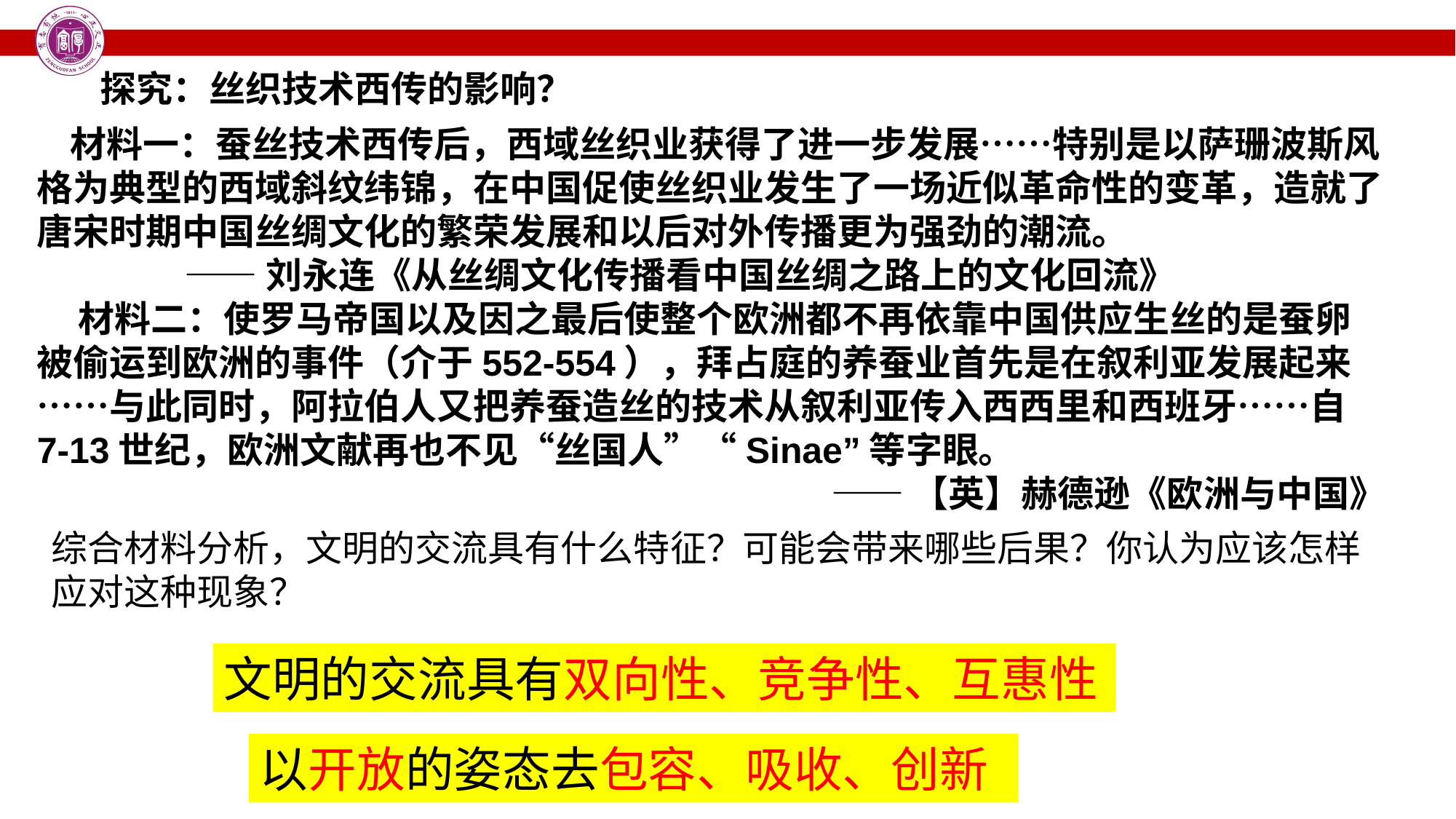

探究：丝织技术西传的影响？
   材料一：蚕丝技术西传后，西域丝织业获得了进一步发展……特别是以萨珊波斯风格为典型的西域斜纹纬锦，在中国促使丝织业发生了一场近似革命性的变革，造就了唐宋时期中国丝绸文化的繁荣发展和以后对外传播更为强劲的潮流。
                  ——刘永连《从丝绸文化传播看中国丝绸之路上的文化回流》
    材料二：使罗马帝国以及因之最后使整个欧洲都不再依靠中国供应生丝的是蚕卵被偷运到欧洲的事件（介于552-554），拜占庭的养蚕业首先是在叙利亚发展起来……与此同时，阿拉伯人又把养蚕造丝的技术从叙利亚传入西西里和西班牙……自7-13世纪，欧洲文献再也不见“丝国人”“Sinae”等字眼。
——【英】赫德逊《欧洲与中国》
综合材料分析，文明的交流具有什么特征？可能会带来哪些后果？你认为应该怎样应对这种现象？
文明的交流具有双向性、竞争性、互惠性
以开放的姿态去包容、吸收、创新